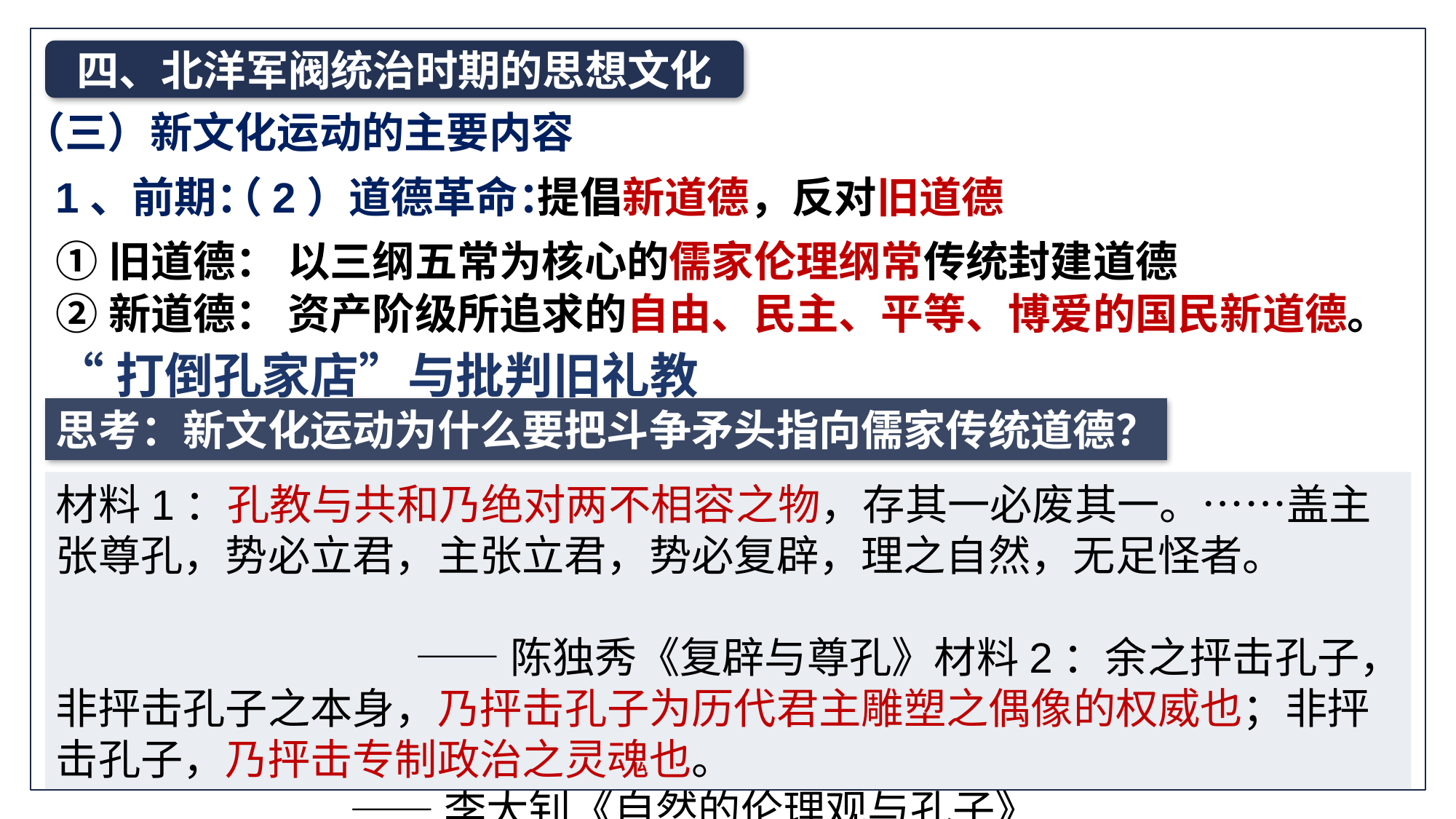

四、北洋军阀统治时期的思想文化
（三）新文化运动的主要内容
1、前期：
（2）道德革命：
提倡新道德，反对旧道德
①旧道德： 以三纲五常为核心的儒家伦理纲常传统封建道德
②新道德： 资产阶级所追求的自由、民主、平等、博爱的国民新道德。
“打倒孔家店”与批判旧礼教
思考：新文化运动为什么要把斗争矛头指向儒家传统道德？
材料1：孔教与共和乃绝对两不相容之物，存其一必废其一。……盖主张尊孔，势必立君，主张立君，势必复辟，理之自然，无足怪者。
                                      ——陈独秀《复辟与尊孔》材料2：余之抨击孔子，非抨击孔子之本身，乃抨击孔子为历代君主雕塑之偶像的权威也；非抨击孔子，乃抨击专制政治之灵魂也。
                               ——李大钊《自然的伦理观与孔子》